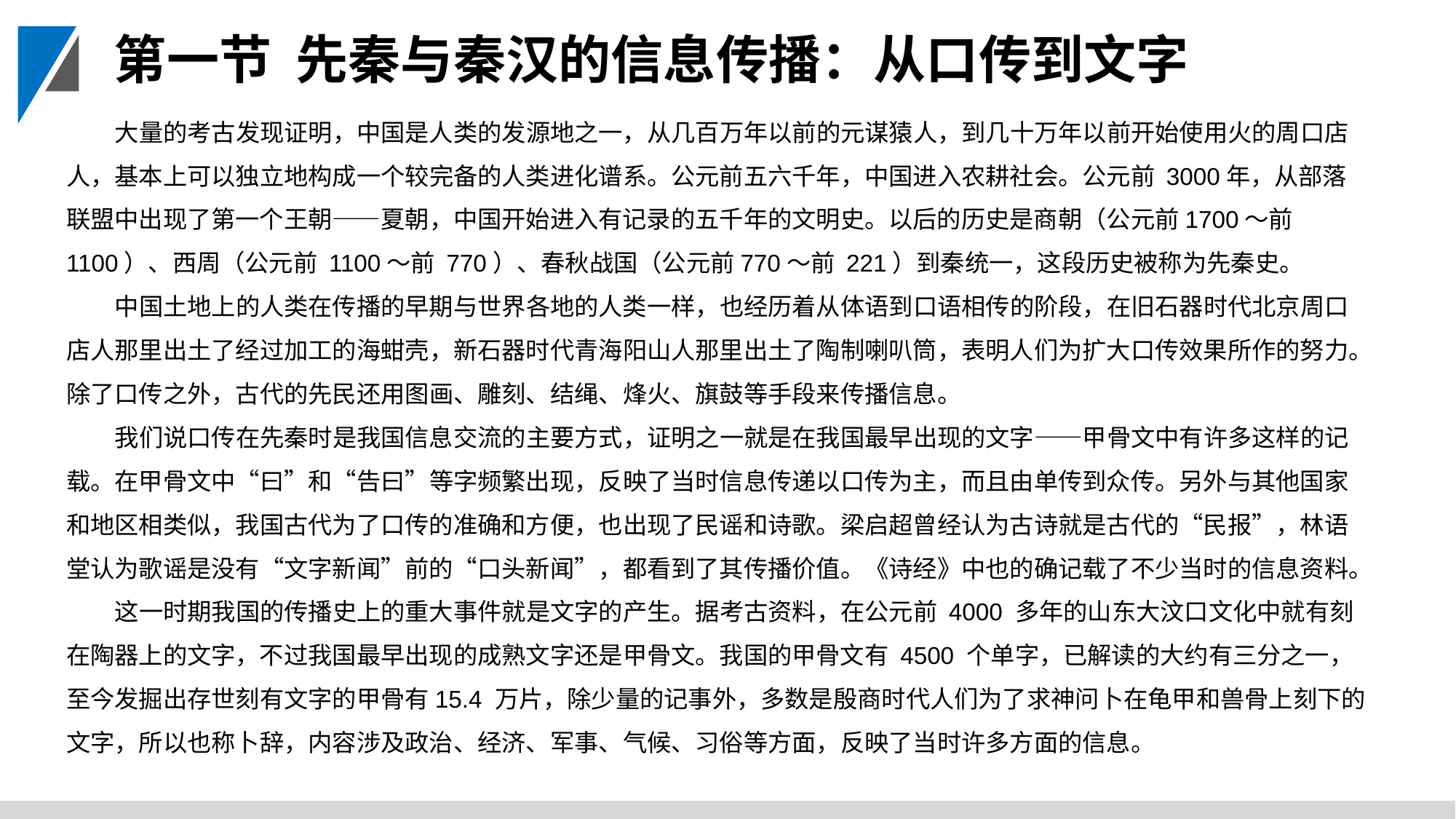

第一节  先秦与秦汉的信息传播：从口传到文字
大量的考古发现证明，中国是人类的发源地之一，从几百万年以前的元谋猿人，到几十万年以前开始使用火的周口店人，基本上可以独立地构成一个较完备的人类进化谱系。公元前五六千年，中国进入农耕社会。公元前 3000年，从部落联盟中出现了第一个王朝——夏朝，中国开始进入有记录的五千年的文明史。以后的历史是商朝（公元前1700～前1100）、西周（公元前 1100～前 770）、春秋战国（公元前770～前 221）到秦统一，这段历史被称为先秦史。
中国土地上的人类在传播的早期与世界各地的人类一样，也经历着从体语到口语相传的阶段，在旧石器时代北京周口店人那里出土了经过加工的海蚶壳，新石器时代青海阳山人那里出土了陶制喇叭筒，表明人们为扩大口传效果所作的努力。除了口传之外，古代的先民还用图画、雕刻、结绳、烽火、旗鼓等手段来传播信息。
我们说口传在先秦时是我国信息交流的主要方式，证明之一就是在我国最早出现的文字——甲骨文中有许多这样的记载。在甲骨文中“曰”和“告曰”等字频繁出现，反映了当时信息传递以口传为主，而且由单传到众传。另外与其他国家和地区相类似，我国古代为了口传的准确和方便，也出现了民谣和诗歌。梁启超曾经认为古诗就是古代的“民报”，林语堂认为歌谣是没有“文字新闻”前的“口头新闻”，都看到了其传播价值。《诗经》中也的确记载了不少当时的信息资料。
这一时期我国的传播史上的重大事件就是文字的产生。据考古资料，在公元前 4000 多年的山东大汶口文化中就有刻在陶器上的文字，不过我国最早出现的成熟文字还是甲骨文。我国的甲骨文有 4500 个单字，已解读的大约有三分之一，至今发掘出存世刻有文字的甲骨有15.4 万片，除少量的记事外，多数是殷商时代人们为了求神问卜在龟甲和兽骨上刻下的文字，所以也称卜辞，内容涉及政治、经济、军事、气候、习俗等方面，反映了当时许多方面的信息。